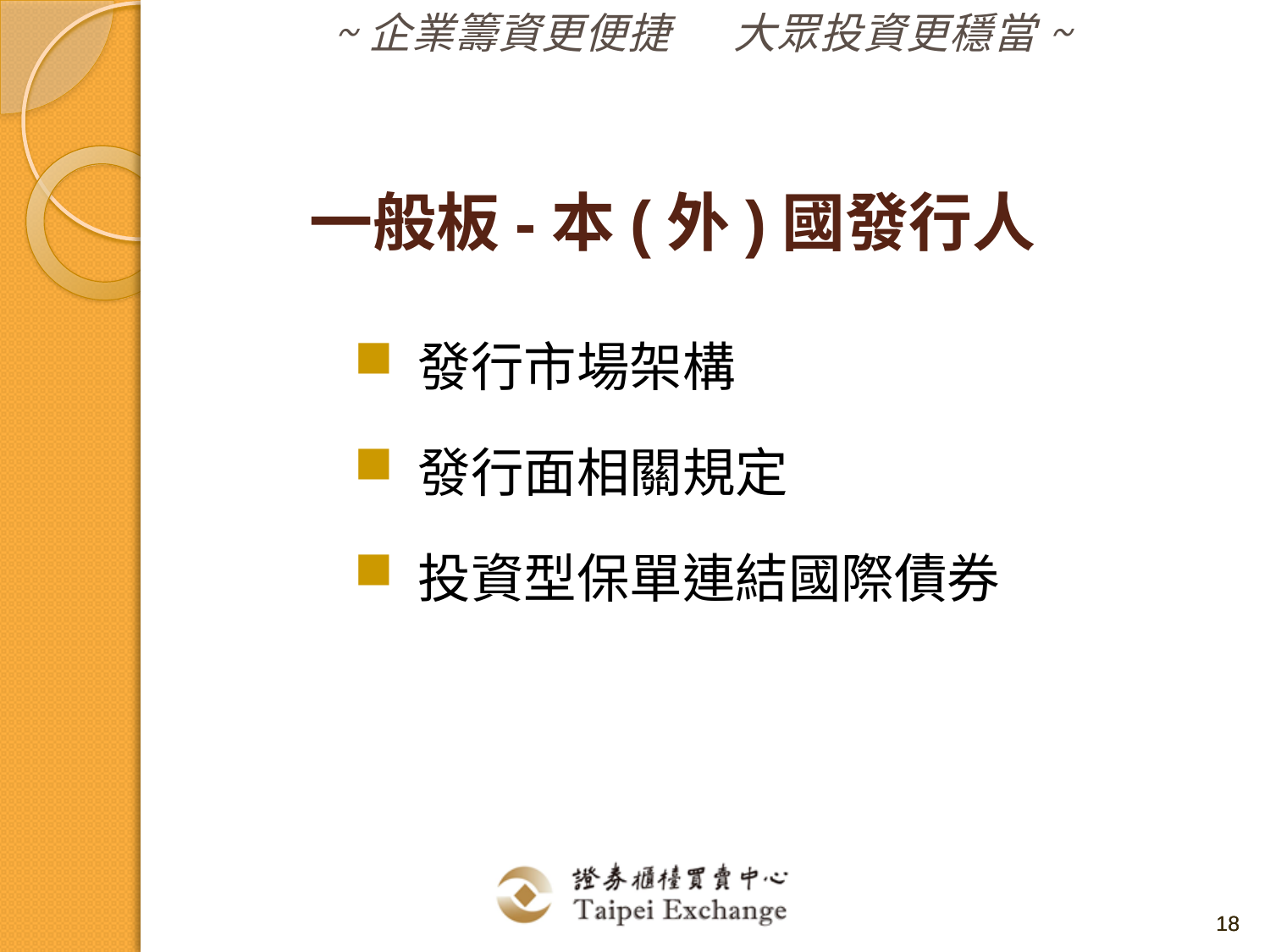

一般板-本(外)國發行人
發行市場架構
發行面相關規定
投資型保單連結國際債券
18
18